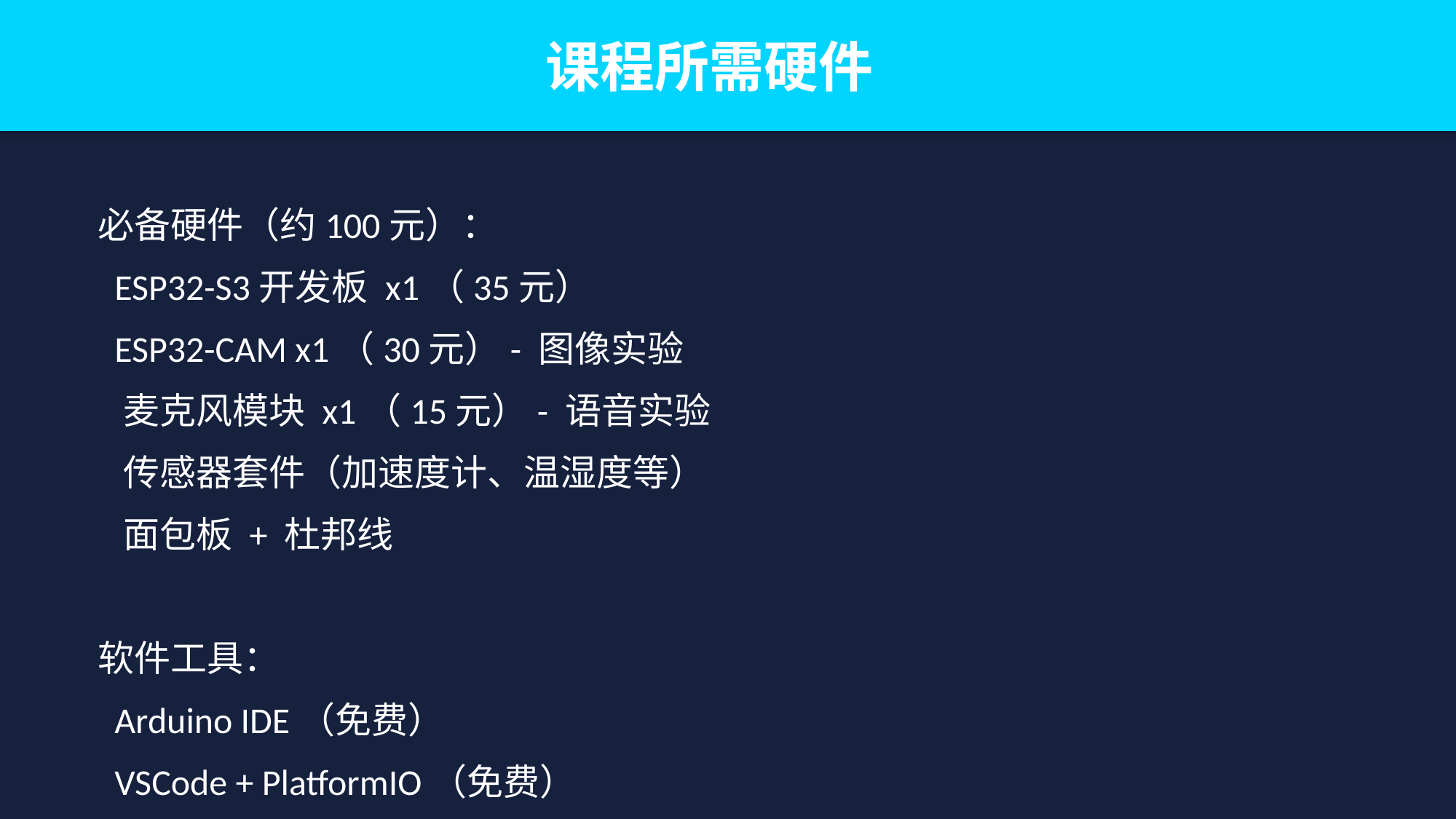

课程所需硬件
必备硬件（约100元）：
  ESP32-S3开发板 x1（35元）
  ESP32-CAM x1（30元）- 图像实验
  麦克风模块 x1（15元）- 语音实验
  传感器套件（加速度计、温湿度等）
  面包板 + 杜邦线

软件工具：
  Arduino IDE（免费）
  VSCode + PlatformIO（免费）
  Edge Impulse账号（免费）